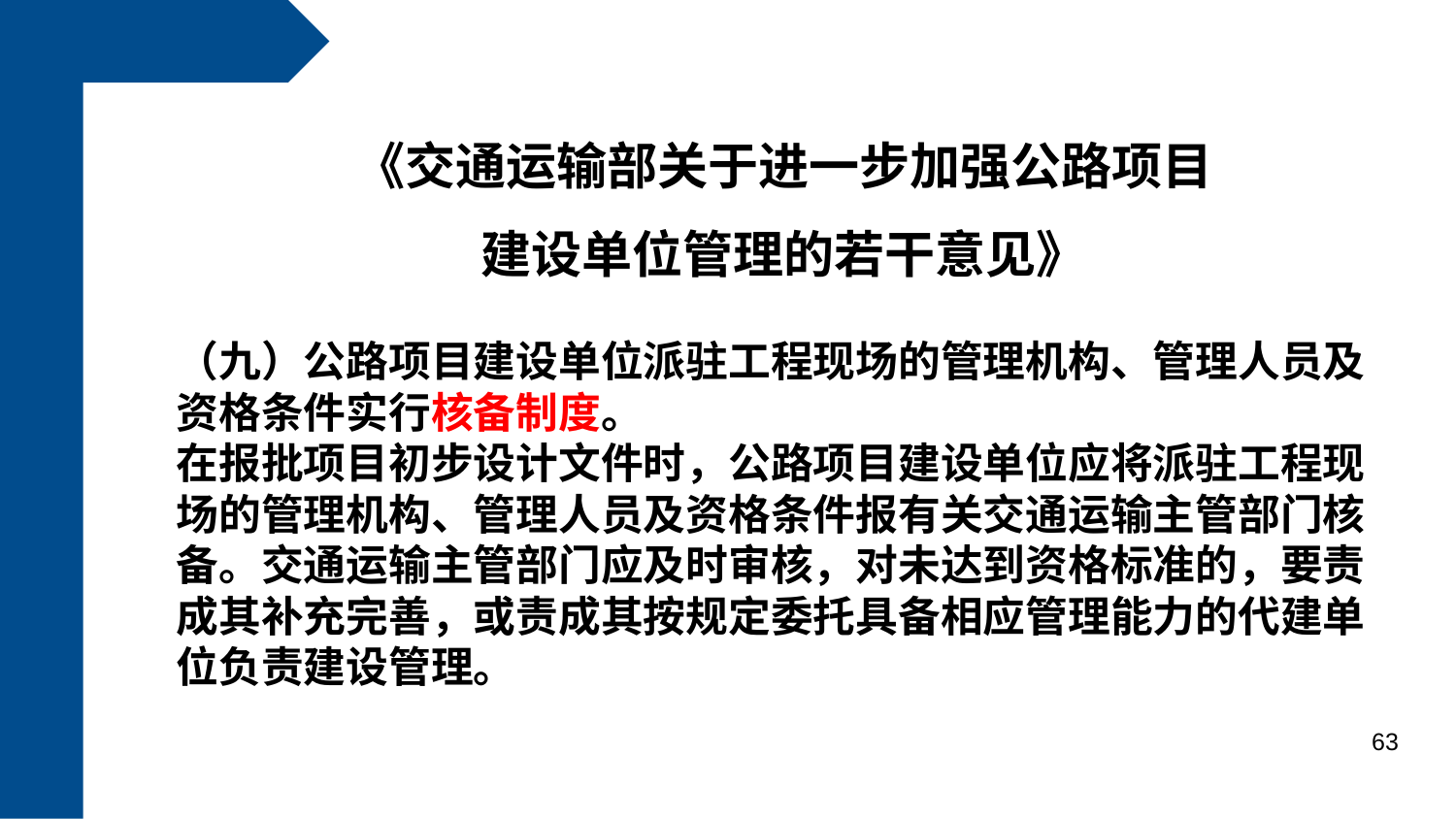

《交通运输部关于进一步加强公路项目
建设单位管理的若干意见》

（九）公路项目建设单位派驻工程现场的管理机构、管理人员及资格条件实行核备制度。
在报批项目初步设计文件时，公路项目建设单位应将派驻工程现场的管理机构、管理人员及资格条件报有关交通运输主管部门核备。交通运输主管部门应及时审核，对未达到资格标准的，要责成其补充完善，或责成其按规定委托具备相应管理能力的代建单位负责建设管理。
63